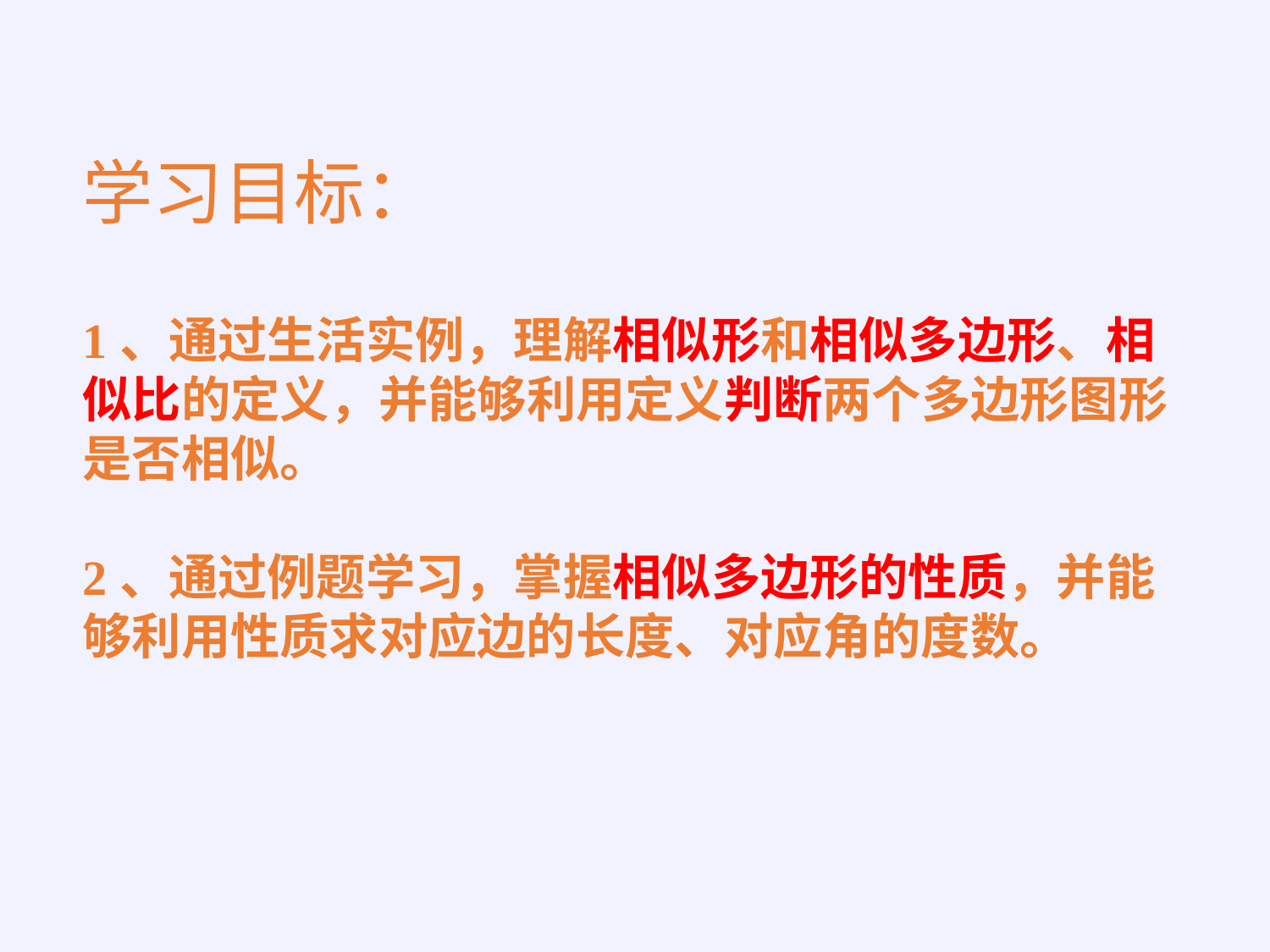

学习目标：

1、通过生活实例，理解相似形和相似多边形、相似比的定义，并能够利用定义判断两个多边形图形是否相似。

2、通过例题学习，掌握相似多边形的性质，并能够利用性质求对应边的长度、对应角的度数。